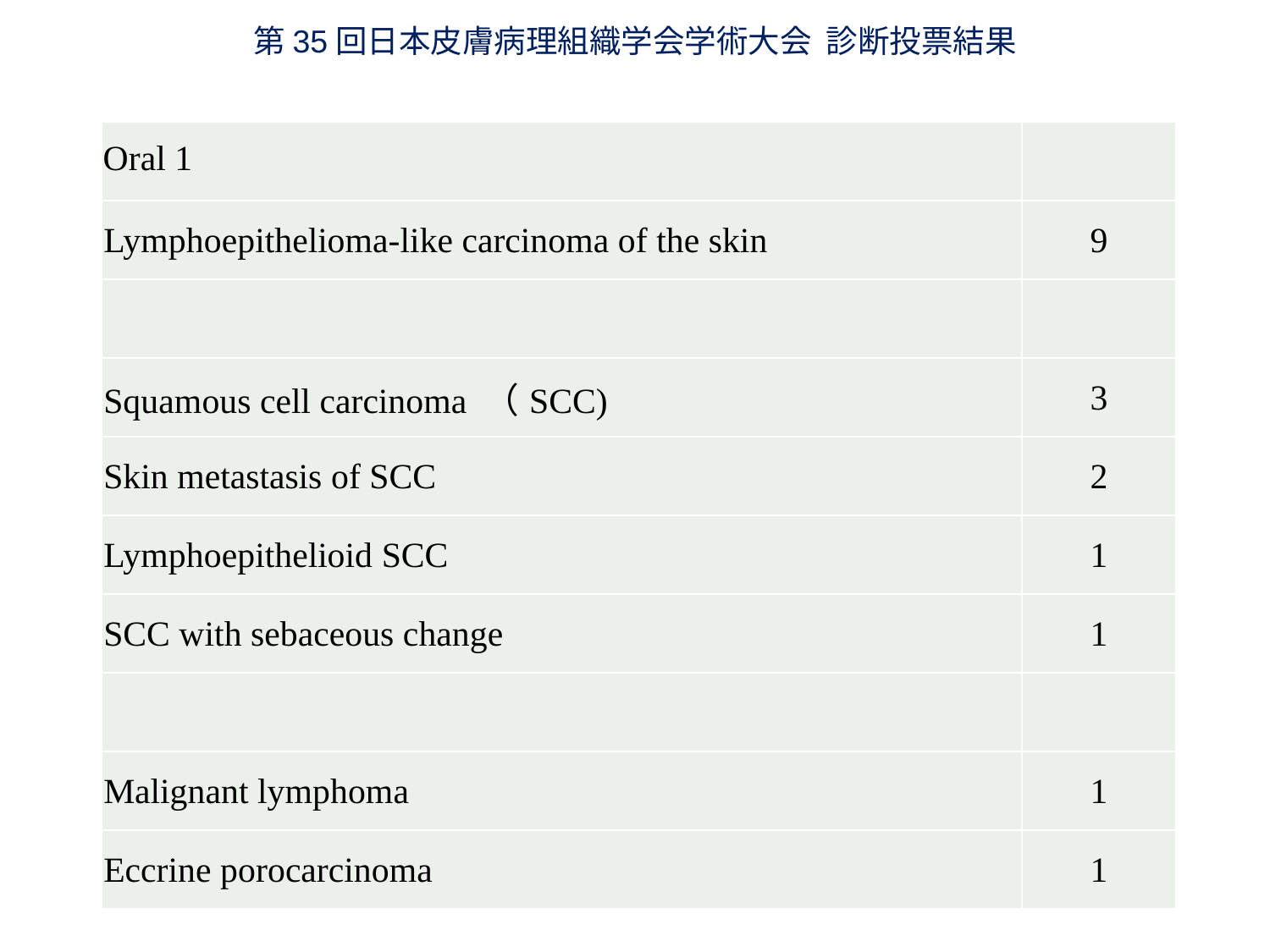

第35回日本皮膚病理組織学会学術大会  診断投票結果
| Oral 1 |  |
| --- | --- |
| Lymphoepithelioma-like carcinoma of the skin | 9 |
|  |  |
| Squamous cell carcinoma （SCC) | 3 |
| Skin metastasis of SCC | 2 |
| Lymphoepithelioid SCC | 1 |
| SCC with sebaceous change | 1 |
|  |  |
| Malignant lymphoma | 1 |
| Eccrine porocarcinoma | 1 |